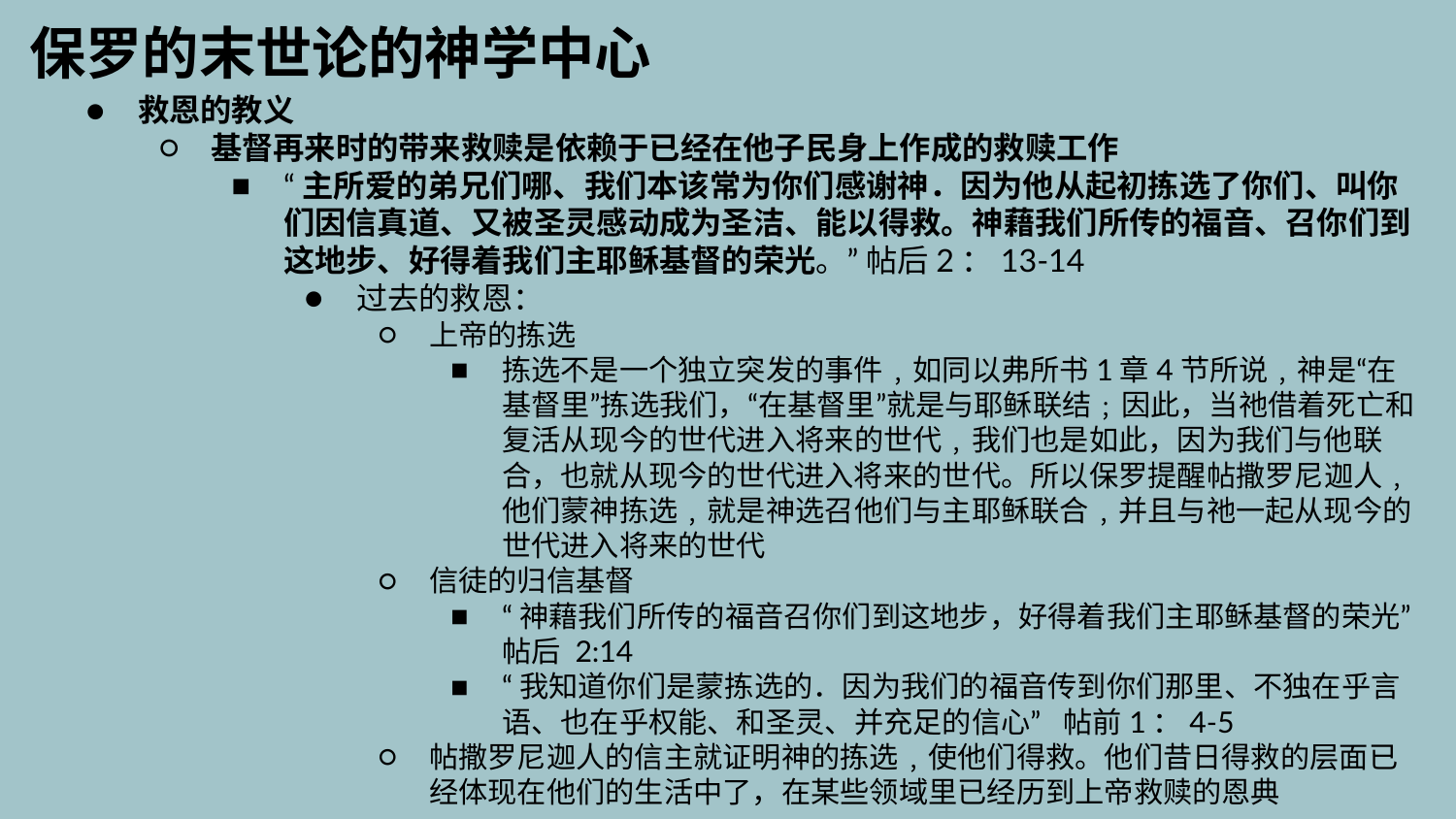

保罗的末世论的神学中心
救恩的教义
基督再来时的带来救赎是依赖于已经在他子民身上作成的救赎工作
“主所爱的弟兄们哪、我们本该常为你们感谢神．因为他从起初拣选了你们、叫你们因信真道、又被圣灵感动成为圣洁、能以得救。神藉我们所传的福音、召你们到这地步、好得着我们主耶稣基督的荣光。”	帖后2：13-14
过去的救恩：
上帝的拣选
拣选不是一个独立突发的事件﹐如同以弗所书1章4节所说﹐神是“在基督里”拣选我们，“在基督里”就是与耶稣联结﹔因此，当祂借着死亡和复活从现今的世代进入将来的世代﹐我们也是如此，因为我们与他联合，也就从现今的世代进入将来的世代。所以保罗提醒帖撒罗尼迦人﹐他们蒙神拣选﹐就是神选召他们与主耶稣联合﹐并且与祂一起从现今的世代进入将来的世代
信徒的归信基督
“神藉我们所传的福音召你们到这地步，好得着我们主耶稣基督的荣光” 帖后‬ ‭2‬:‭14‬
“我知道你们是蒙拣选的．因为我们的福音传到你们那里、不独在乎言语、也在乎权能、和圣灵、并充足的信心”   帖前1：4-5
帖撒罗尼迦人的信主就证明神的拣选﹐使他们得救。他们昔日得救的层面已经体现在他们的生活中了，在某些领域里已经历到上帝救赎的恩典